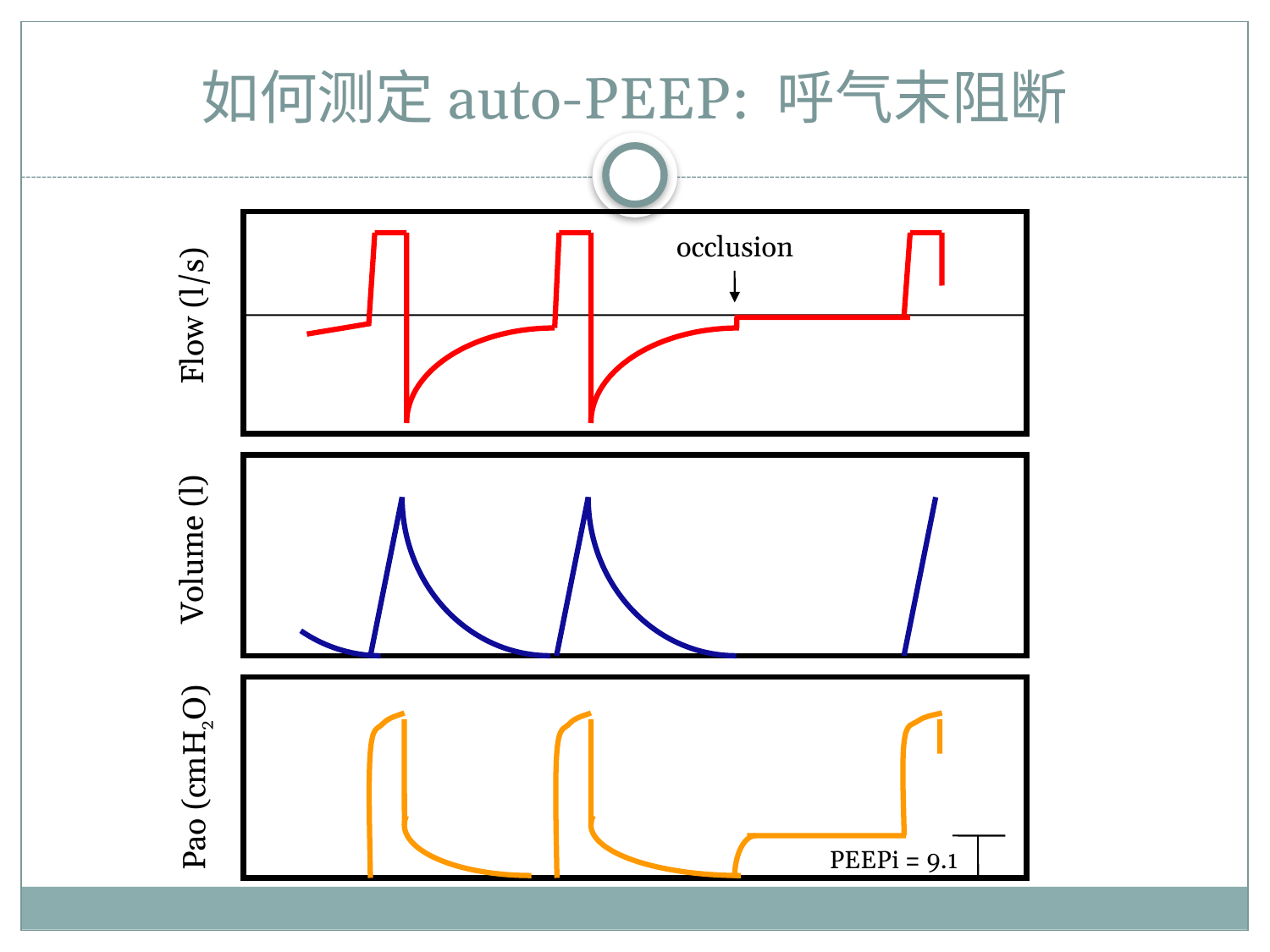

# 如何测定auto-PEEP: 呼气末阻断

occlusion

Flow (l/s)

Volume (l)

Pao (cmH2O)

PEEPi = 9.1